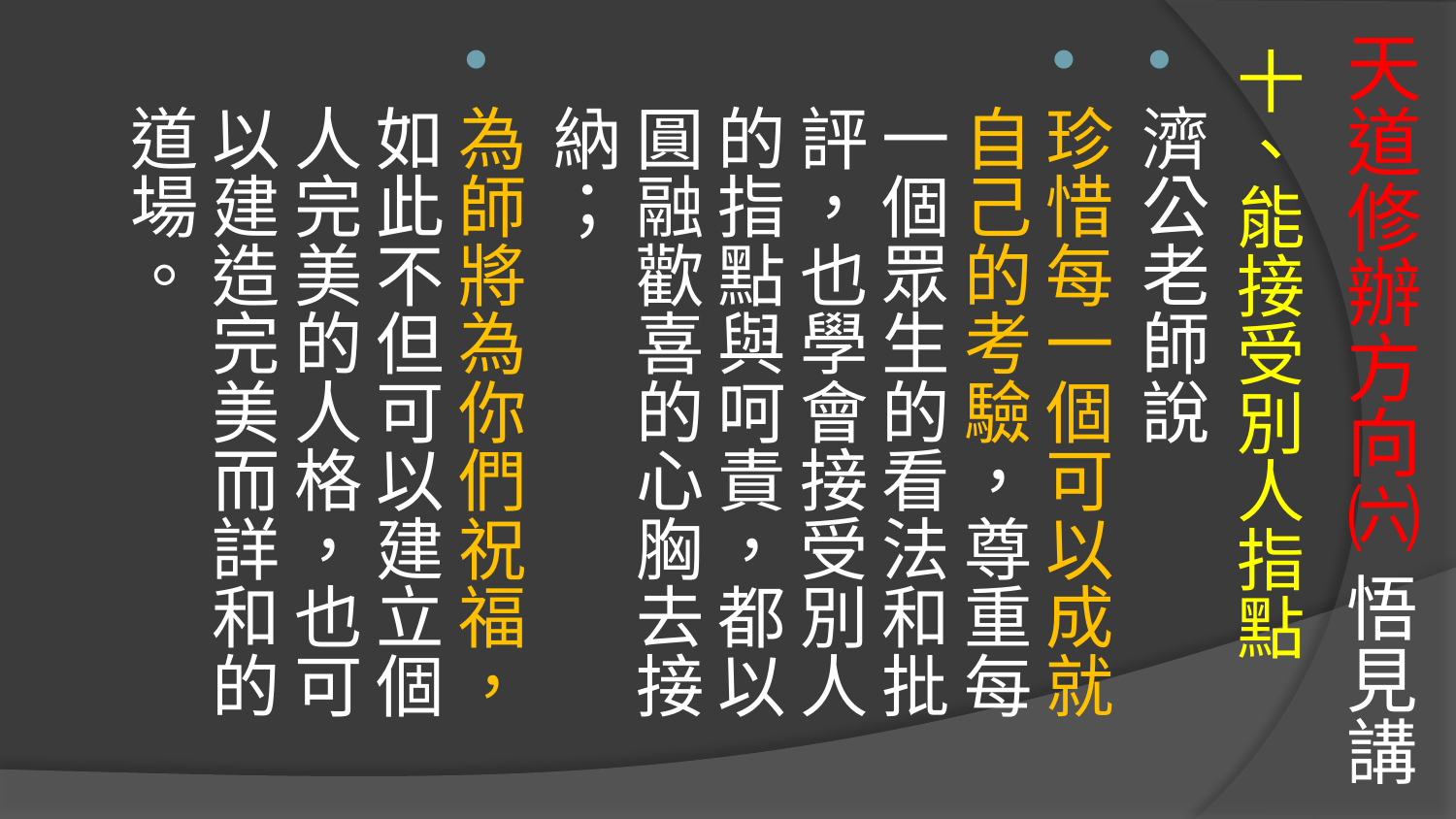

# 天道修辦方向㈥ 悟見講
十、能接受別人指點
濟公老師說
珍惜每一個可以成就自己的考驗，尊重每一個眾生的看法和批評，也學會接受別人的指點與呵責，都以圓融歡喜的心胸去接納；
為師將為你們祝福，如此不但可以建立個人完美的人格，也可以建造完美而詳和的道場。